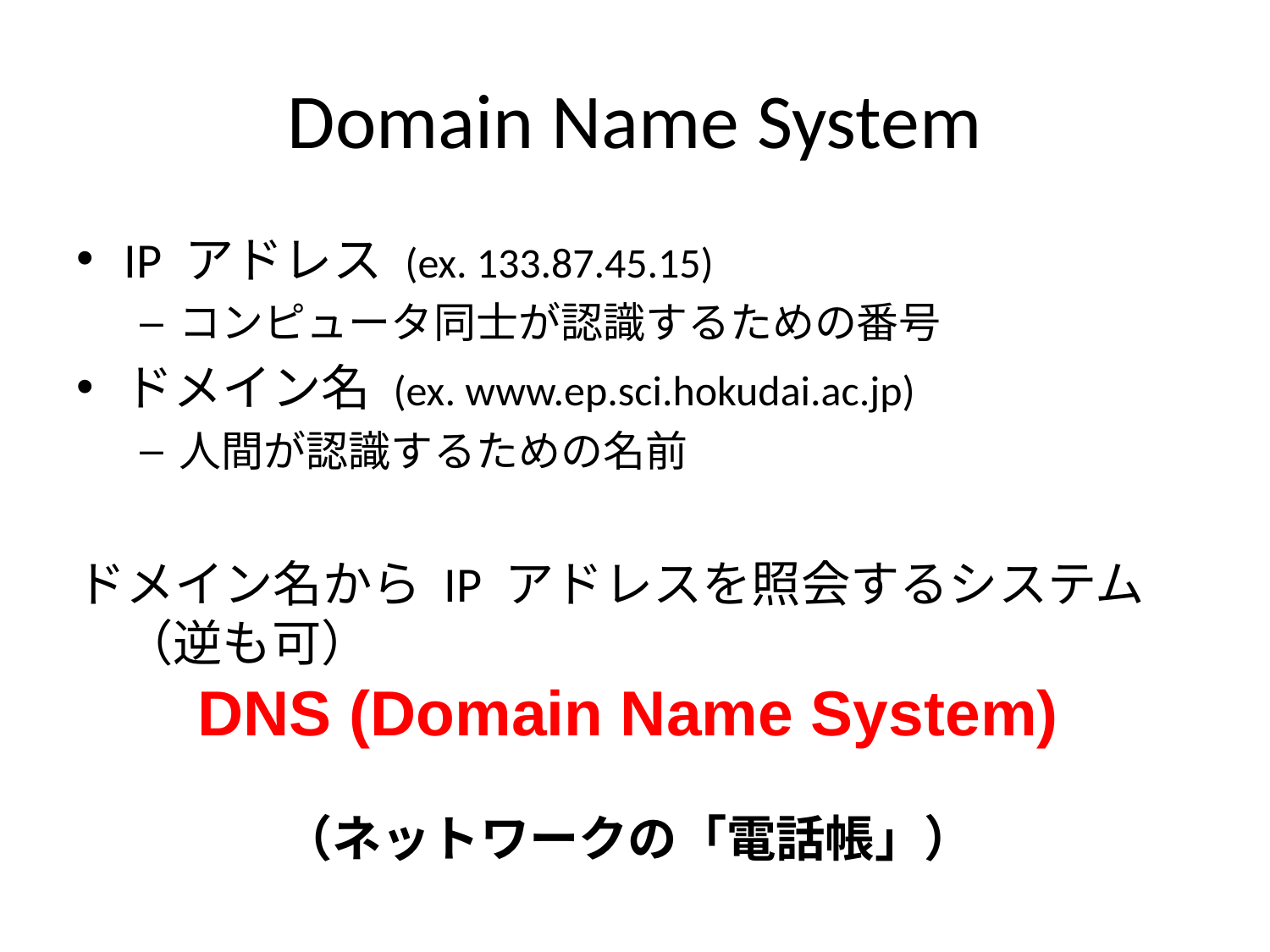

# Domain Name System
IP アドレス (ex. 133.87.45.15)
コンピュータ同士が認識するための番号
ドメイン名 (ex. www.ep.sci.hokudai.ac.jp)
人間が認識するための名前

ドメイン名から IP アドレスを照会するシステム（逆も可）
DNS (Domain Name System)

（ネットワークの「電話帳」）